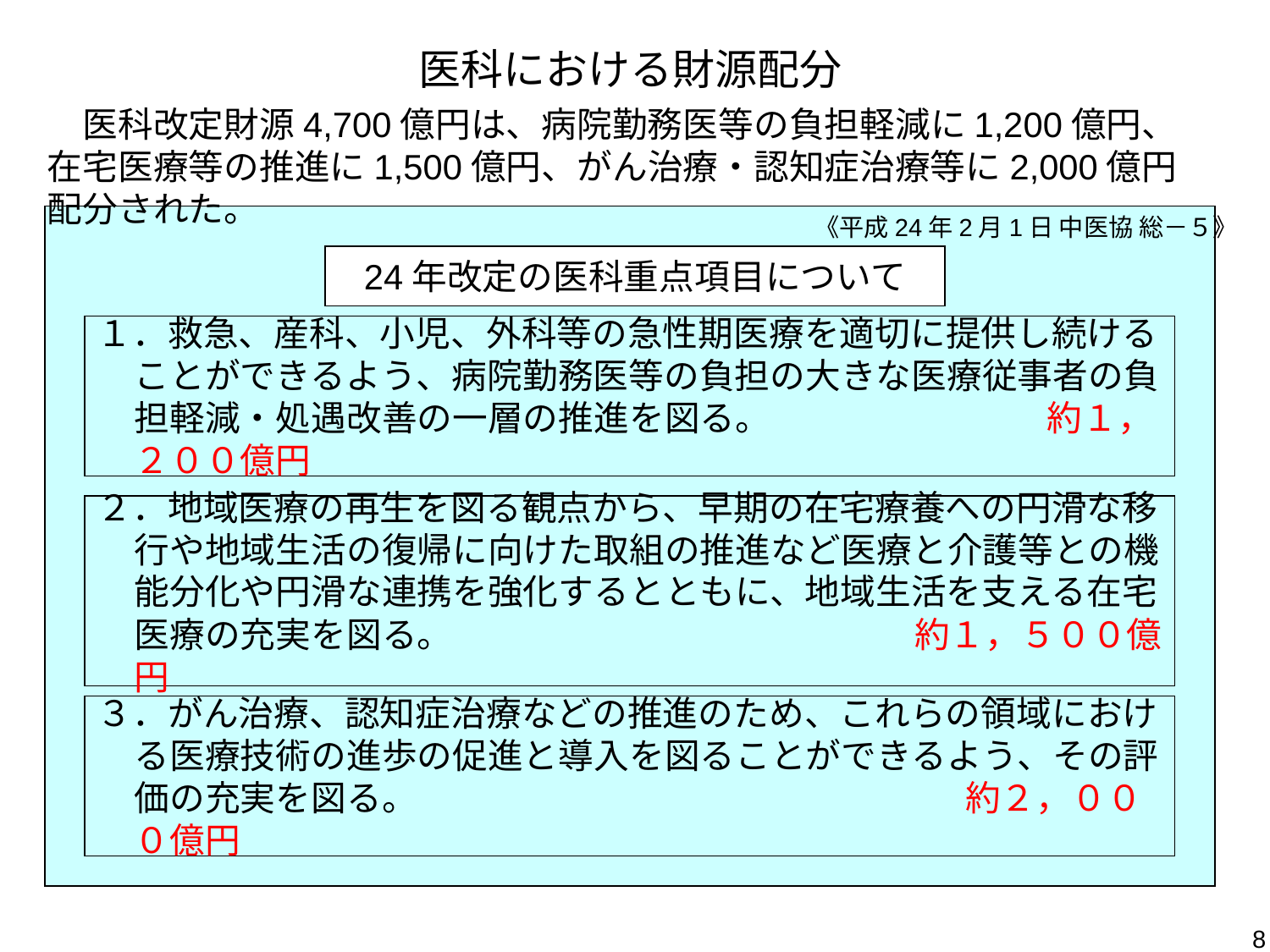

医科における財源配分
　医科改定財源4,700億円は、病院勤務医等の負担軽減に1,200億円、在宅医療等の推進に1,500億円、がん治療・認知症治療等に2,000億円配分された。

《平成24年2月1日 中医協 総－５》
24年改定の医科重点項目について
１．救急、産科、小児、外科等の急性期医療を適切に提供し続けることができるよう、病院勤務医等の負担の大きな医療従事者の負担軽減・処遇改善の一層の推進を図る。　                                  約１，２００億円
２．地域医療の再生を図る観点から、早期の在宅療養への円滑な移行や地域生活の復帰に向けた取組の推進など医療と介護等との機能分化や円滑な連携を強化するとともに、地域生活を支える在宅医療の充実を図る。                                                           約１，５００億円
３．がん治療、認知症治療などの推進のため、これらの領域における医療技術の進歩の促進と導入を図ることができるよう、その評価の充実を図る。                                                                      約２，０００億円
8